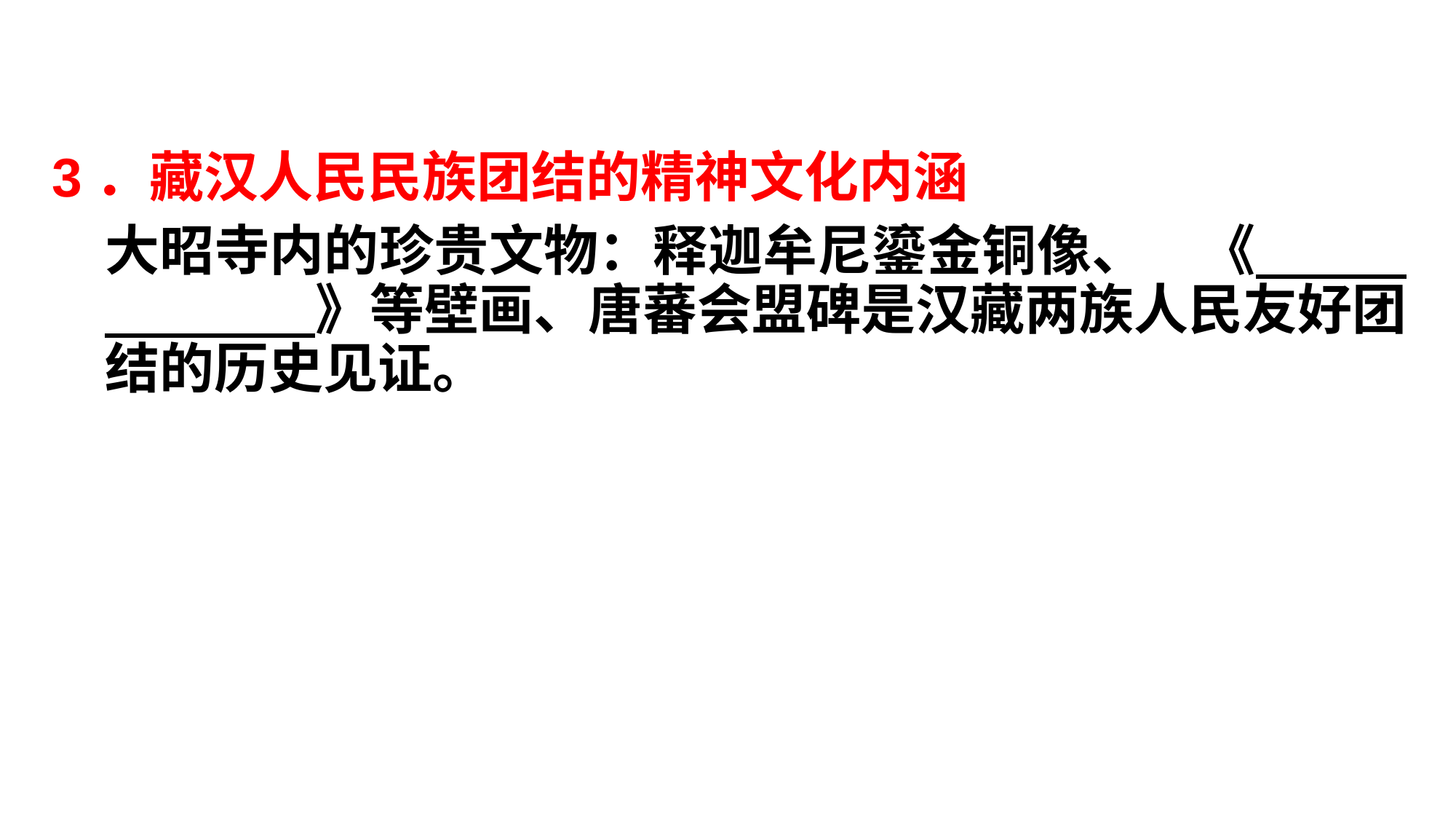

3．藏汉人民民族团结的精神文化内涵
	大昭寺内的珍贵文物：释迦牟尼鎏金铜像、	《                              》等壁画、唐蕃会盟碑是汉藏两族人民友好团结的历史见证。